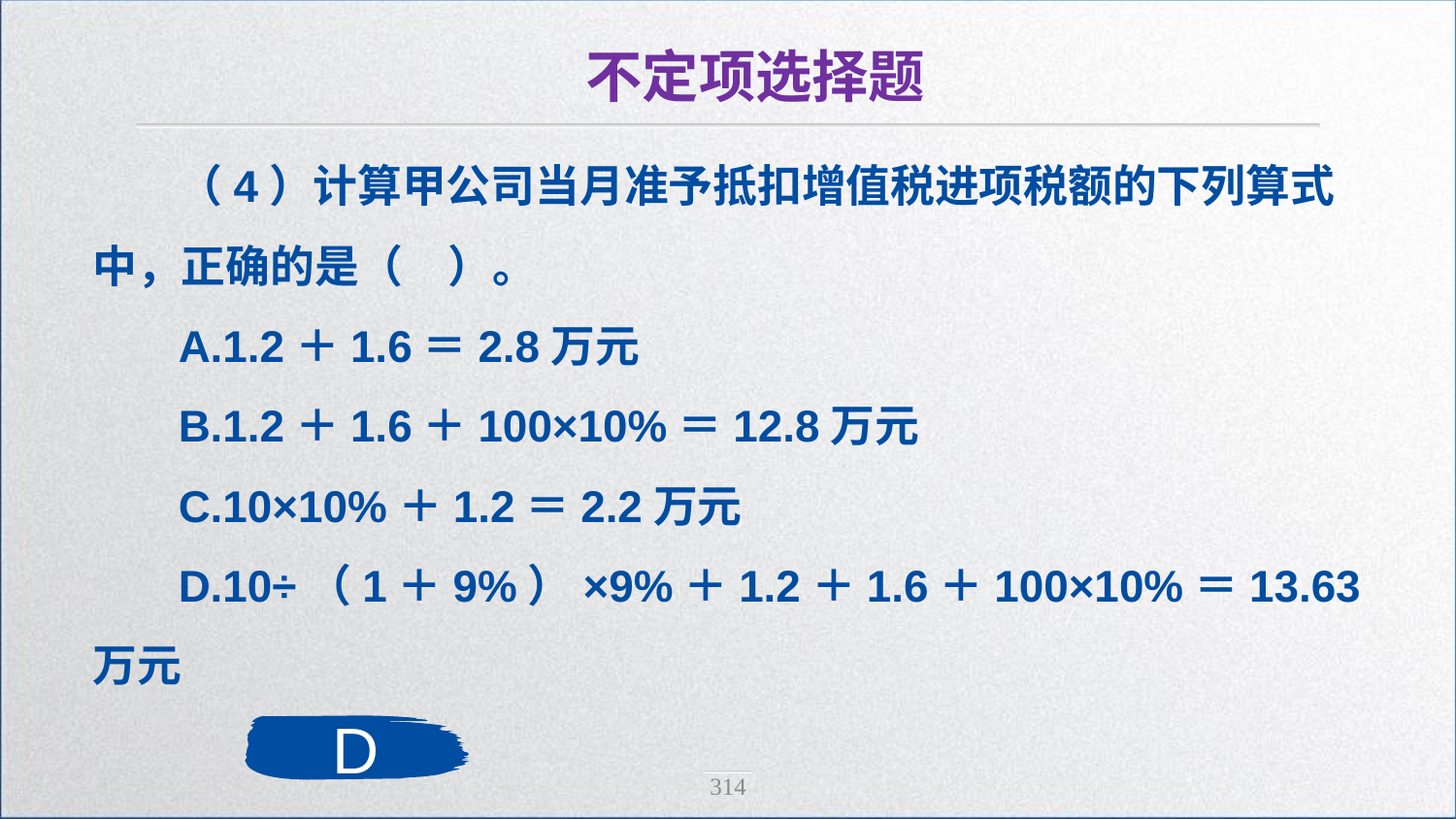

不定项选择题
（4）计算甲公司当月准予抵扣增值税进项税额的下列算式中，正确的是（　）。
A.1.2＋1.6＝2.8万元
B.1.2＋1.6＋100×10%＝12.8万元
C.10×10%＋1.2＝2.2万元
D.10÷（1＋9%）×9%＋1.2＋1.6＋100×10%＝13.63万元

D
314